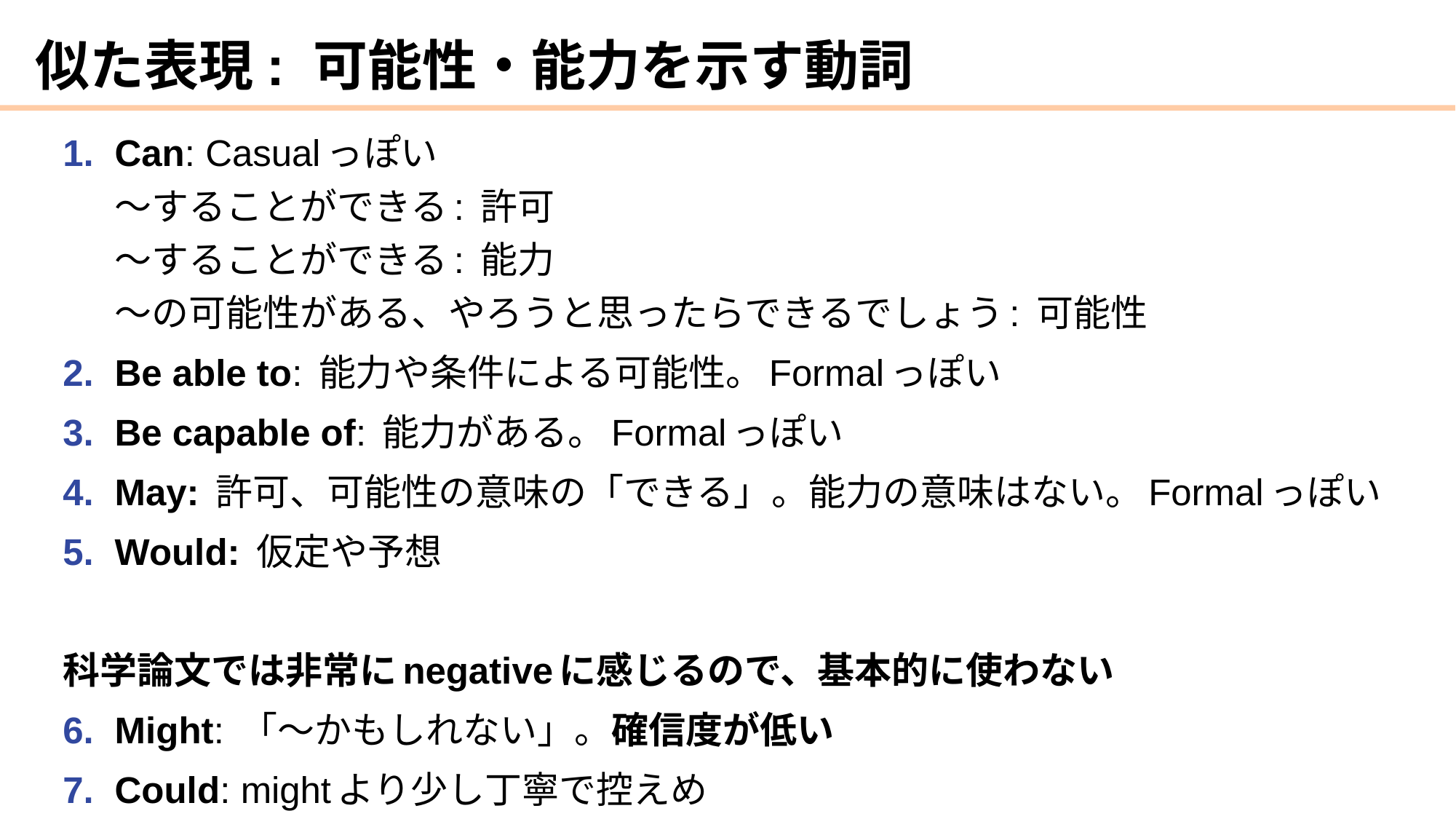

# 似た表現: 可能性・能力を示す動詞
Can: Casualっぽい
～することができる: 許可
～することができる: 能力
～の可能性がある、やろうと思ったらできるでしょう: 可能性
Be able to: 能力や条件による可能性。Formalっぽい
Be capable of: 能力がある。Formalっぽい
May: 許可、可能性の意味の「できる」。能力の意味はない。Formalっぽい
Would: 仮定や予想

科学論文では非常にnegativeに感じるので、基本的に使わない
Might: 「～かもしれない」。確信度が低い
Could: mightより少し丁寧で控えめ